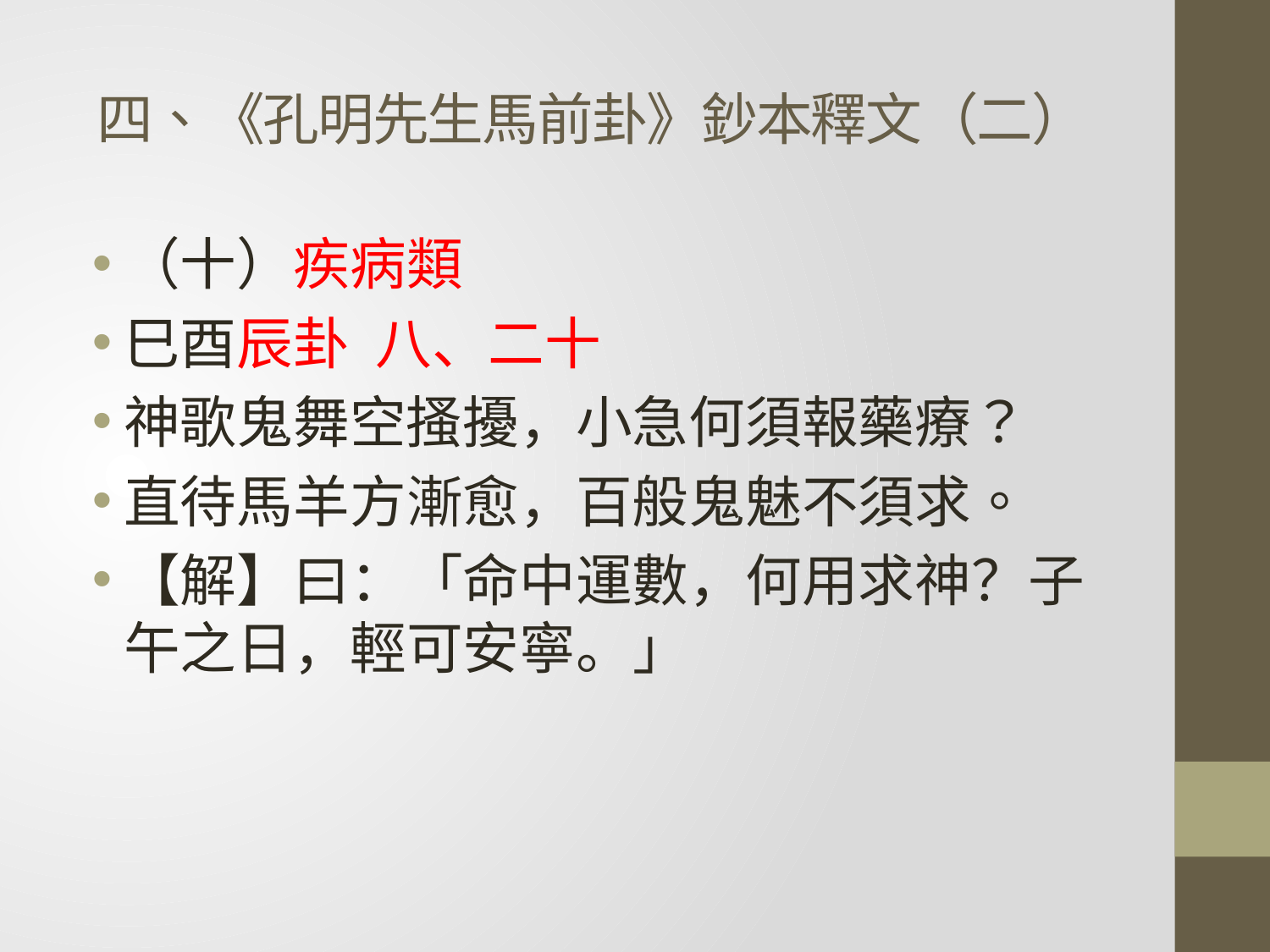

# 四、《孔明先生馬前卦》鈔本釋文（二）
（十）疾病類
巳酉辰卦  八、二十
神歌鬼舞空搔擾，小急何須報藥療？
直待馬羊方漸愈，百般鬼魅不須求。
【解】曰：「命中運數，何用求神？子午之日，輕可安寧。」